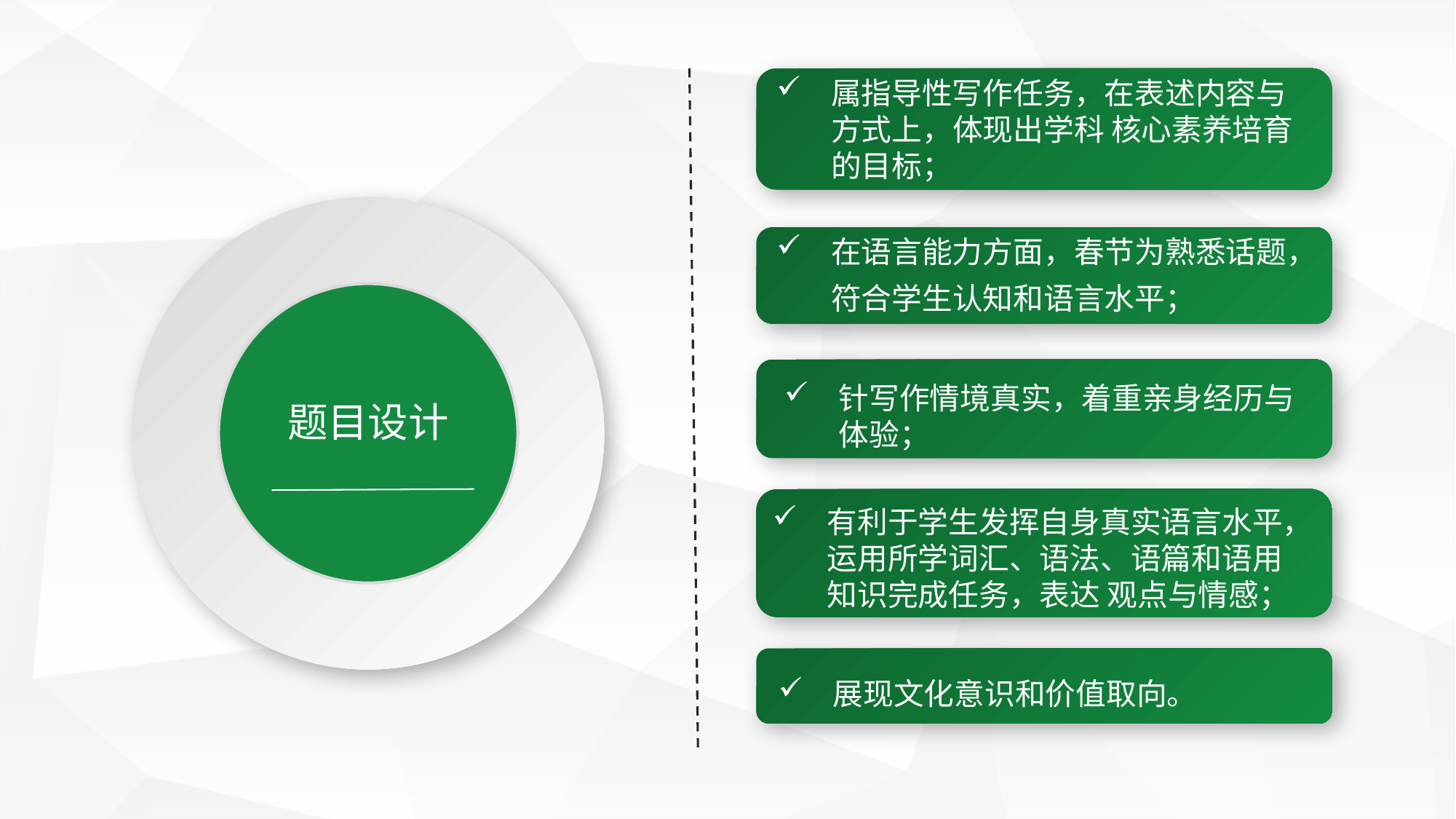

属指导性写作任务，在表述内容与方式上，体现出学科 核心素养培育的目标；

在语言能力方面，春节为熟悉话题，符合学生认知和语言水平；

针写作情境真实，着重亲身经历与体验；
题目设计

有利于学生发挥自身真实语言水平，运用所学词汇、语法、语篇和语用知识完成任务，表达 观点与情感；

展现文化意识和价值取向。